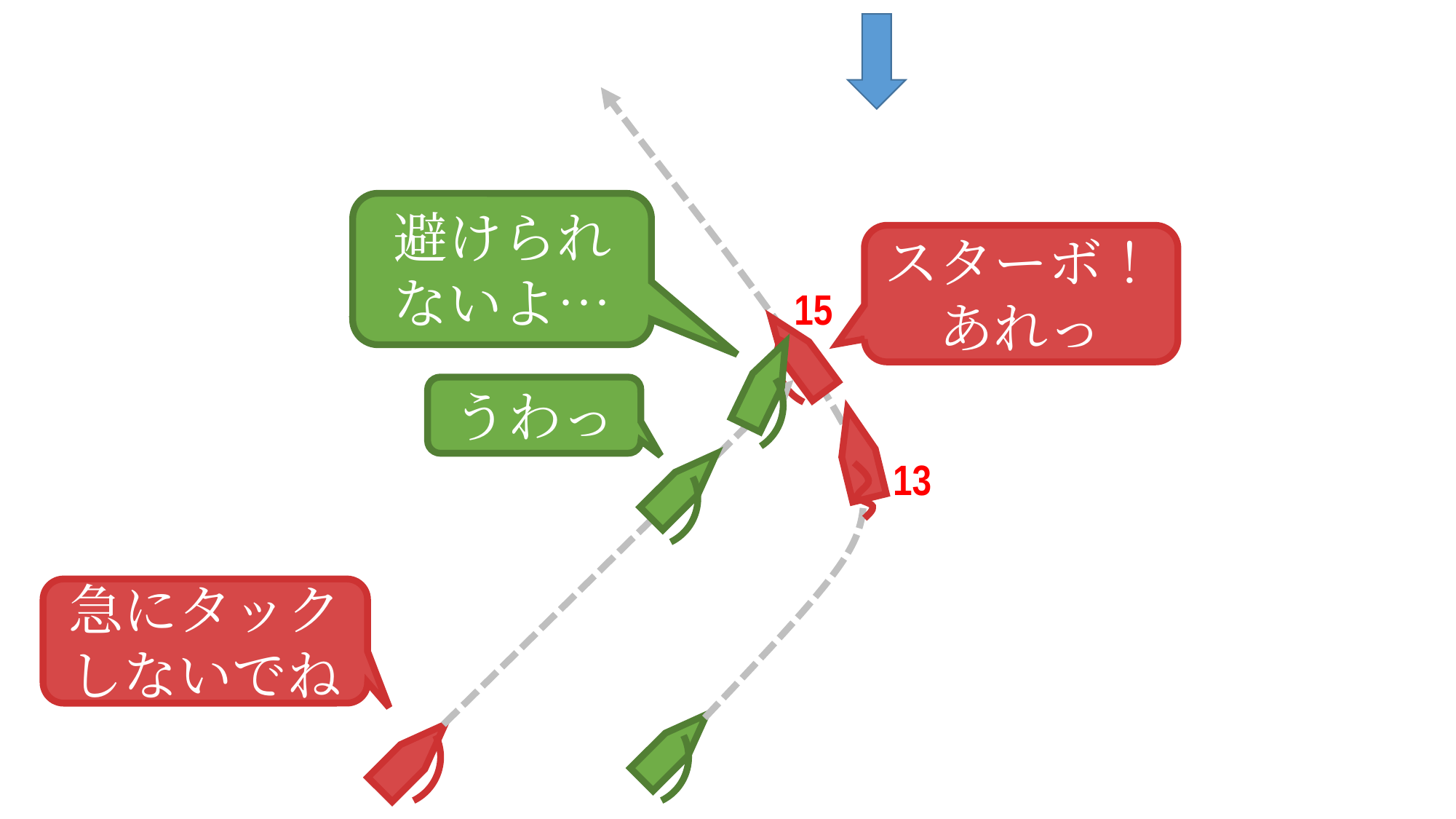

避けられ
ないよ…
スターボ！
あれっ
15

うわっ

13

急にタック
しないでね